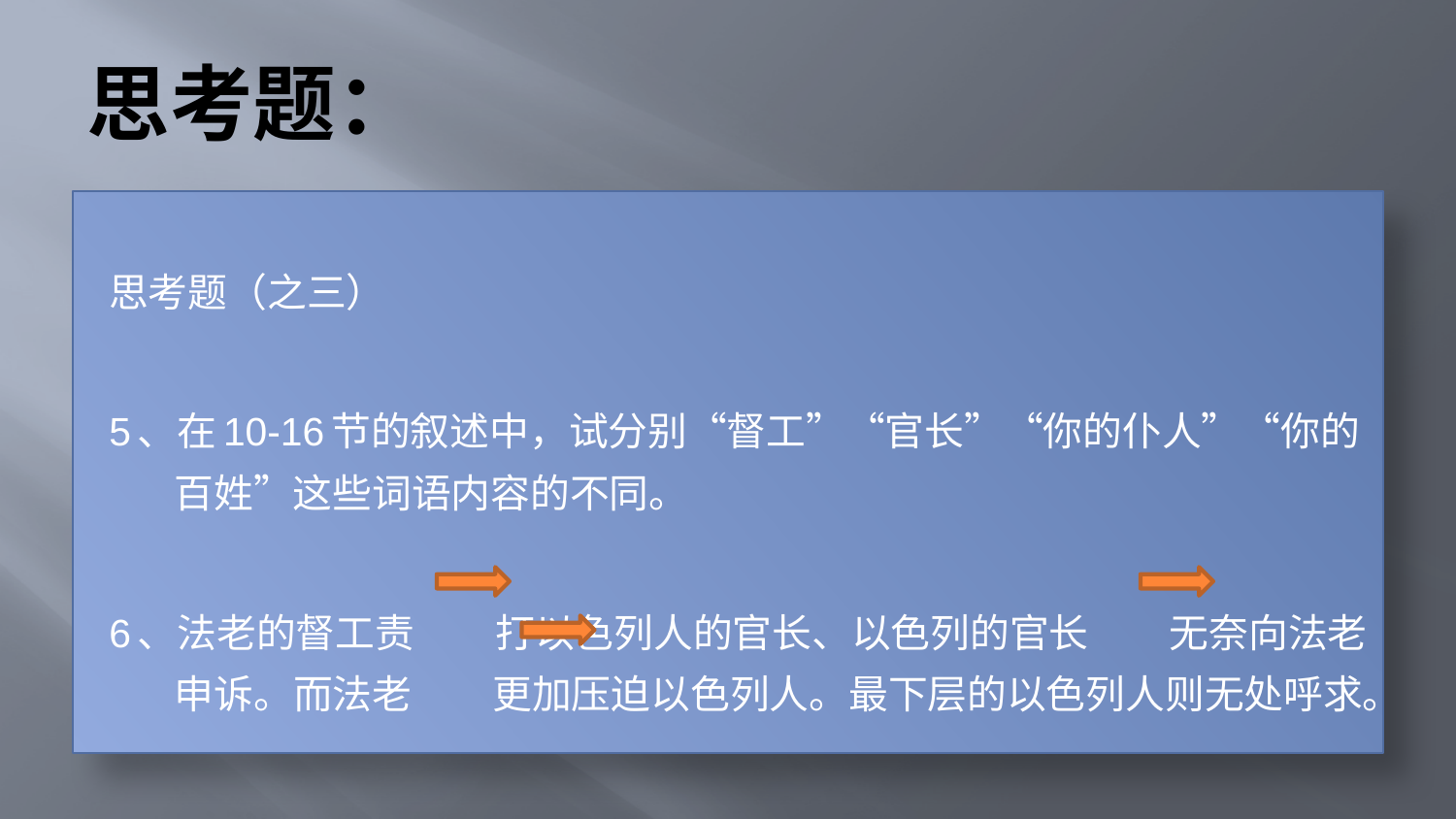

# 思考题：

思考题（之三）

5、在10-16节的叙述中，试分别“督工”“官长”“你的仆人”“你的百姓”这些词语内容的不同。

6、法老的督工责         打以色列人的官长、以色列的官长         无奈向法老申诉。而法老         更加压迫以色列人。最下层的以色列人则无处呼求。